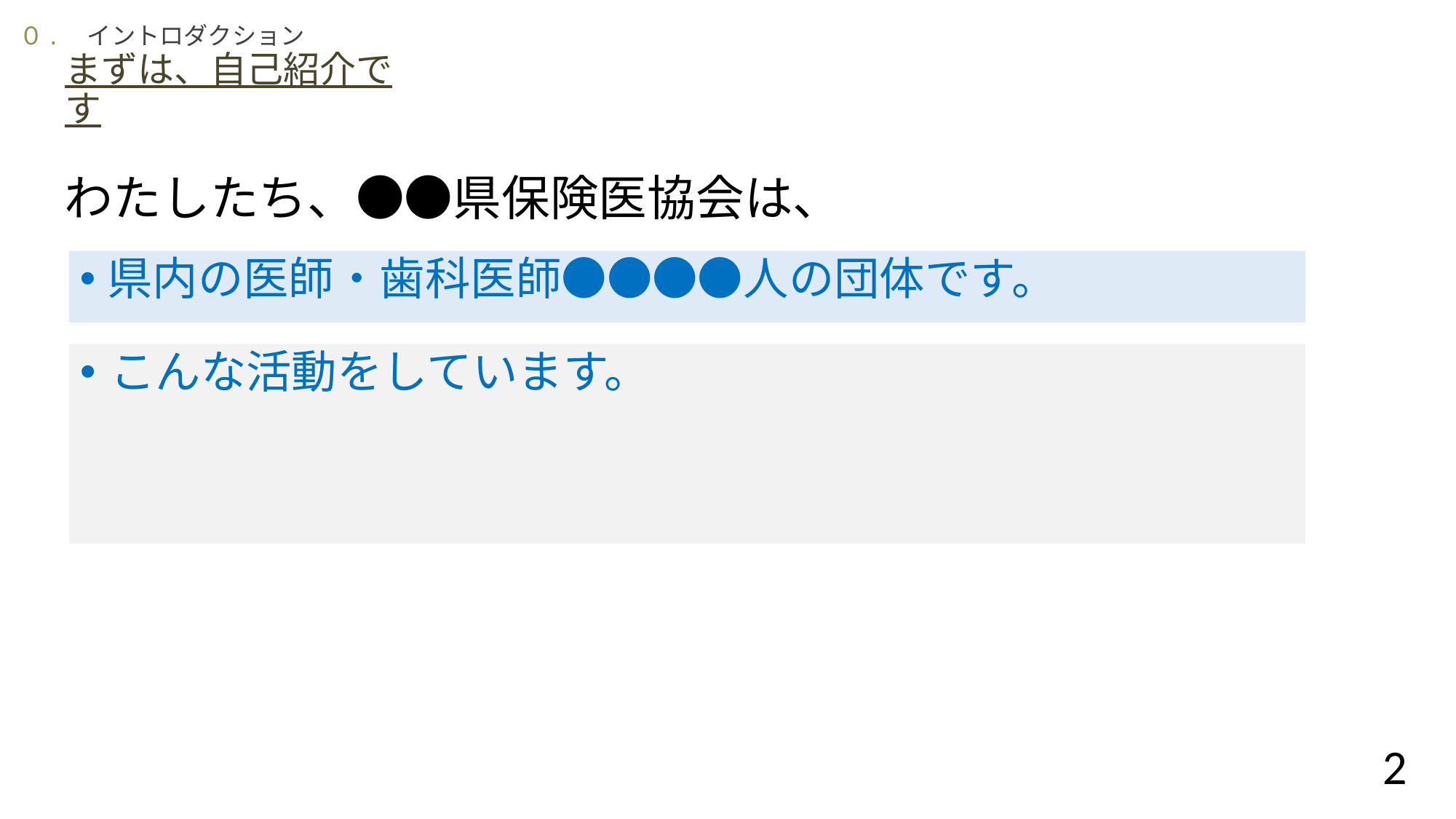

０.　イントロダクション
まずは、自己紹介です
わたしたち、●●県保険医協会は、
県内の医師・歯科医師●●●●人の団体です。
こんな活動をしています。
2
2